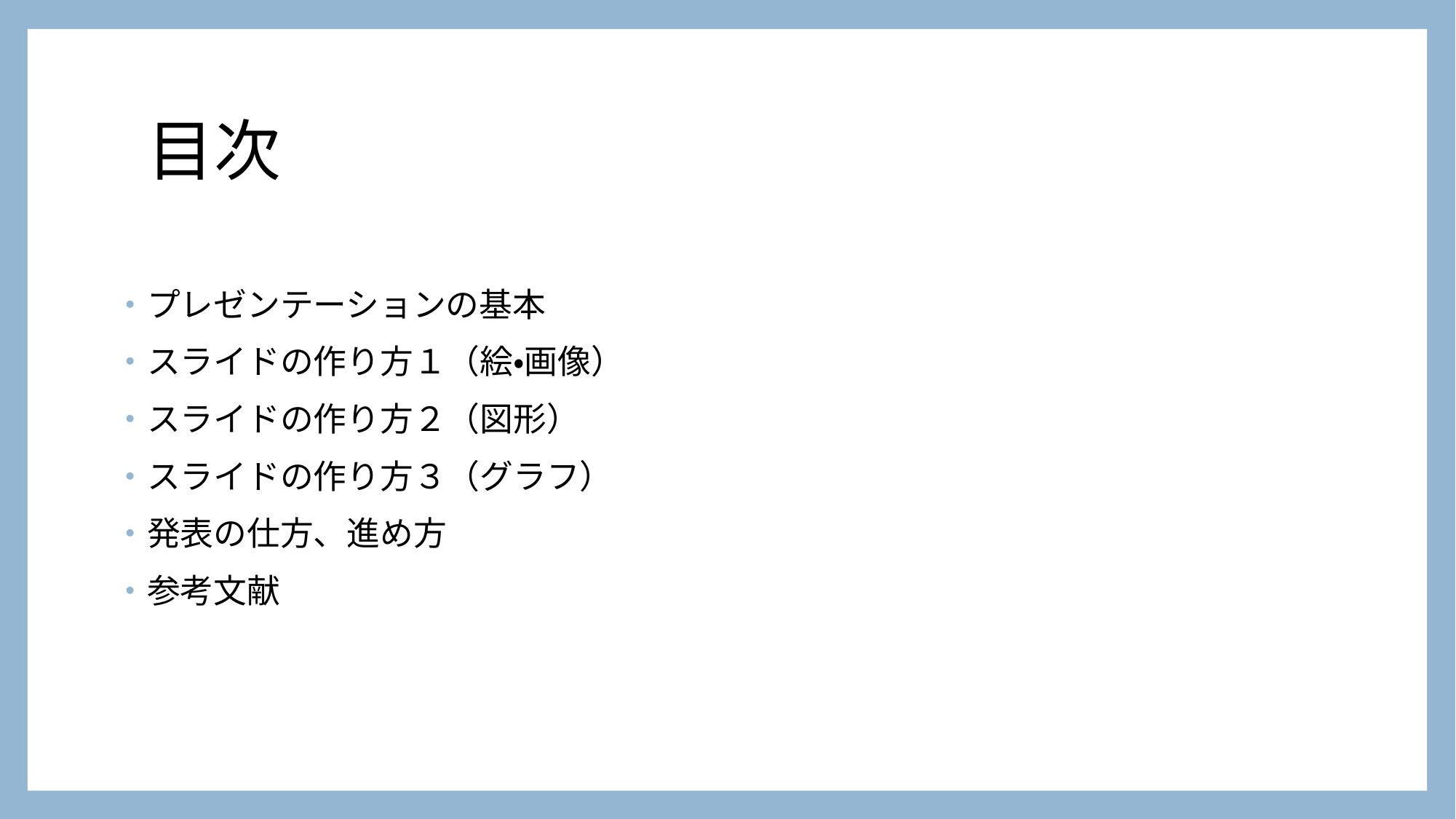

# 目次
プレゼンテーションの基本
スライドの作り方１（絵・画像）
スライドの作り方２（図形）
スライドの作り方３（グラフ）
発表の仕方、進め方
参考文献